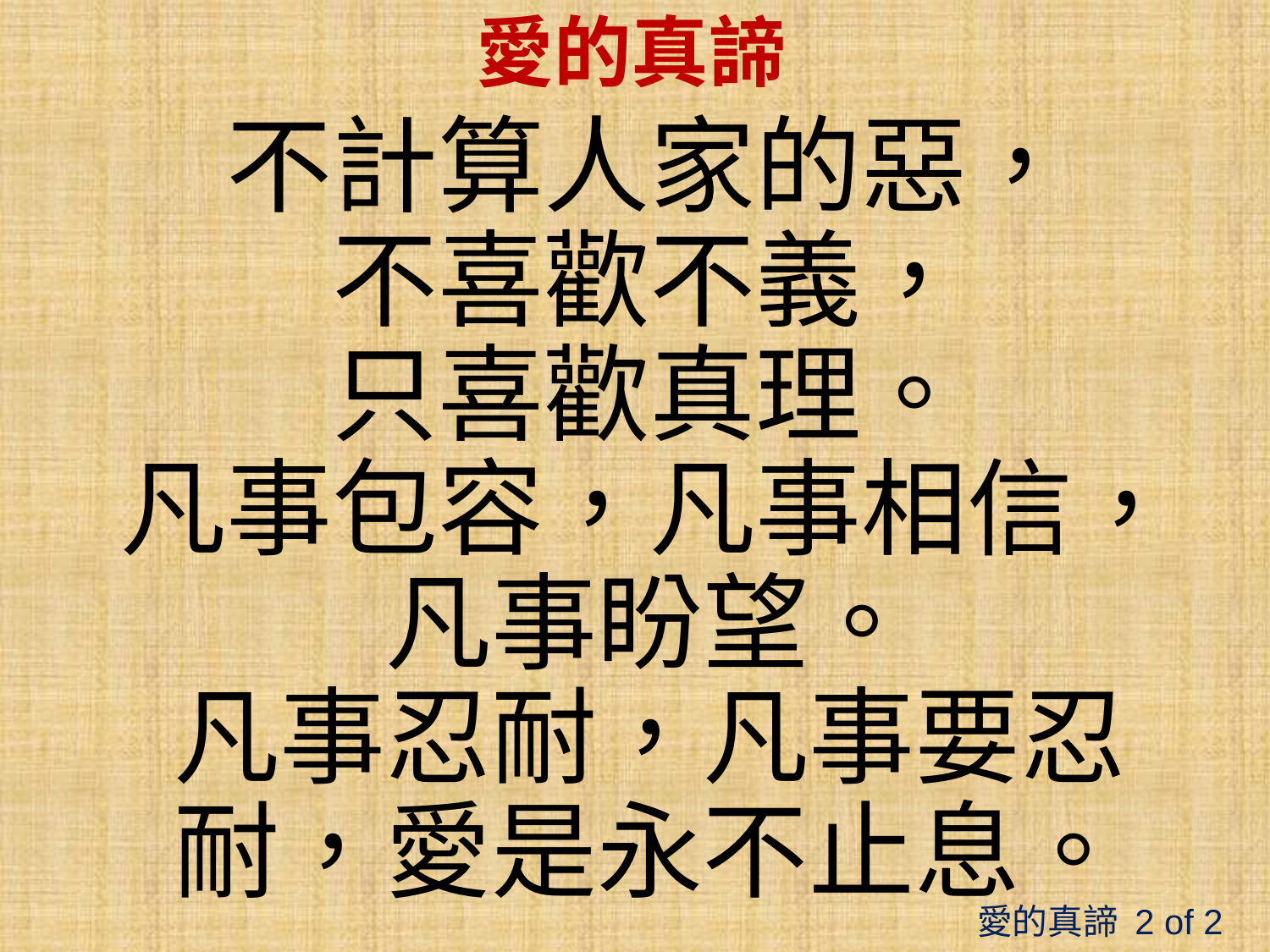

# 愛的真諦
不計算人家的惡，
不喜歡不義，
只喜歡真理。
凡事包容，凡事相信，凡事盼望。
凡事忍耐，凡事要忍耐，愛是永不止息。

愛的真諦 2 of 2